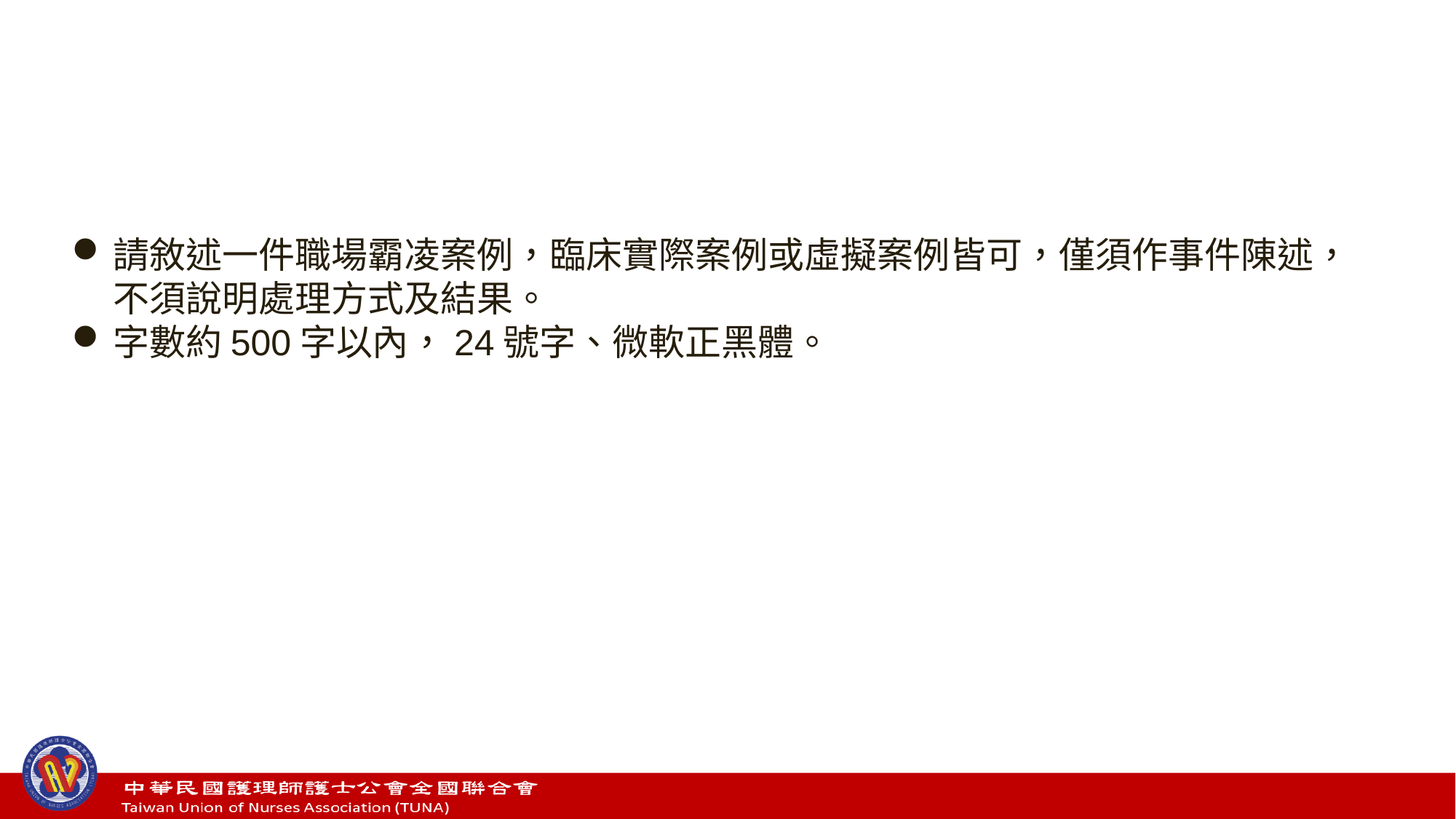

#
請敘述一件職場霸凌案例，臨床實際案例或虛擬案例皆可，僅須作事件陳述，不須說明處理方式及結果。
字數約500字以內，24號字、微軟正黑體。